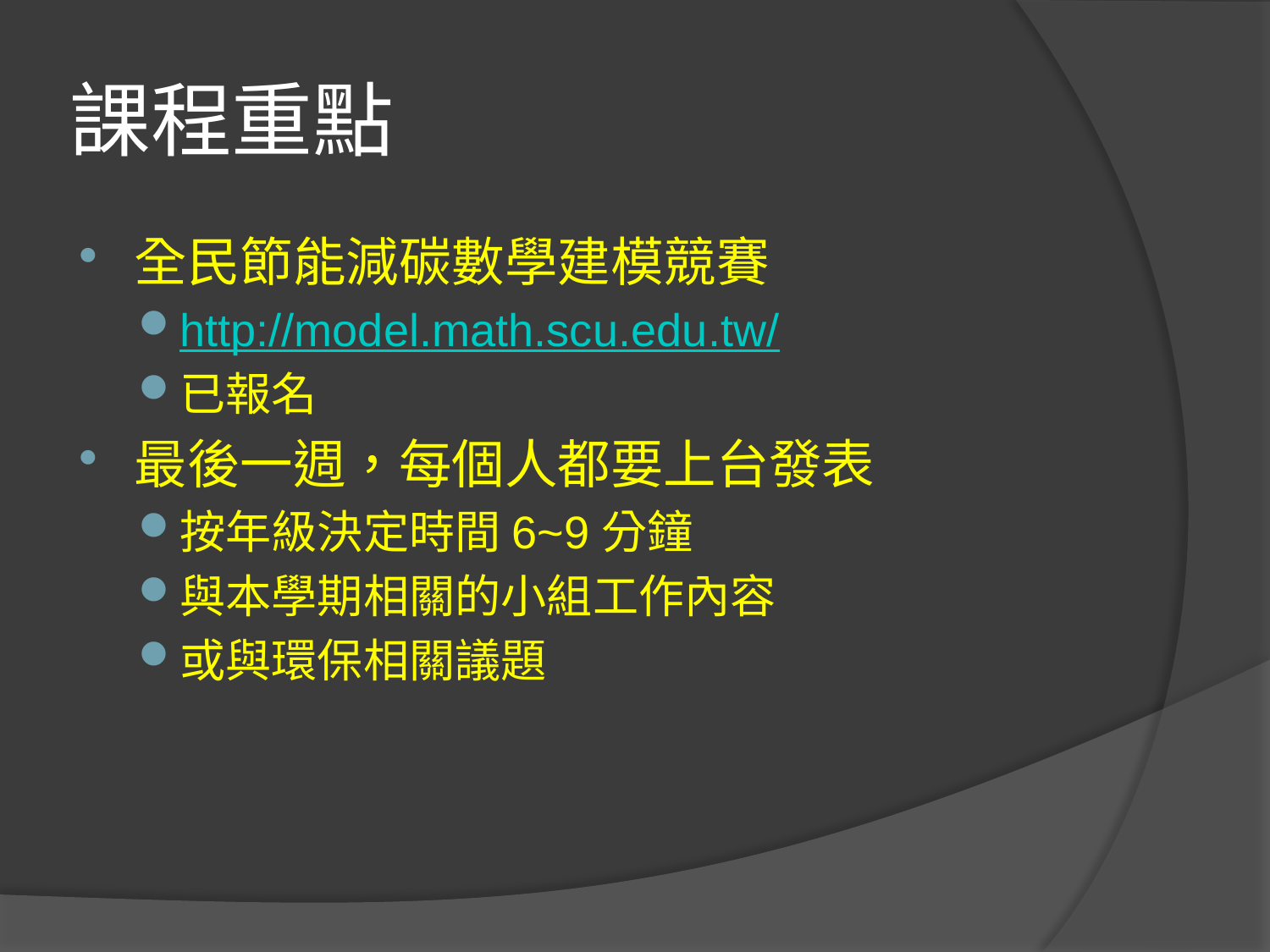

# 課程重點
全民節能減碳數學建模競賽
http://model.math.scu.edu.tw/
已報名
最後一週，每個人都要上台發表
按年級決定時間6~9分鐘
與本學期相關的小組工作內容
或與環保相關議題